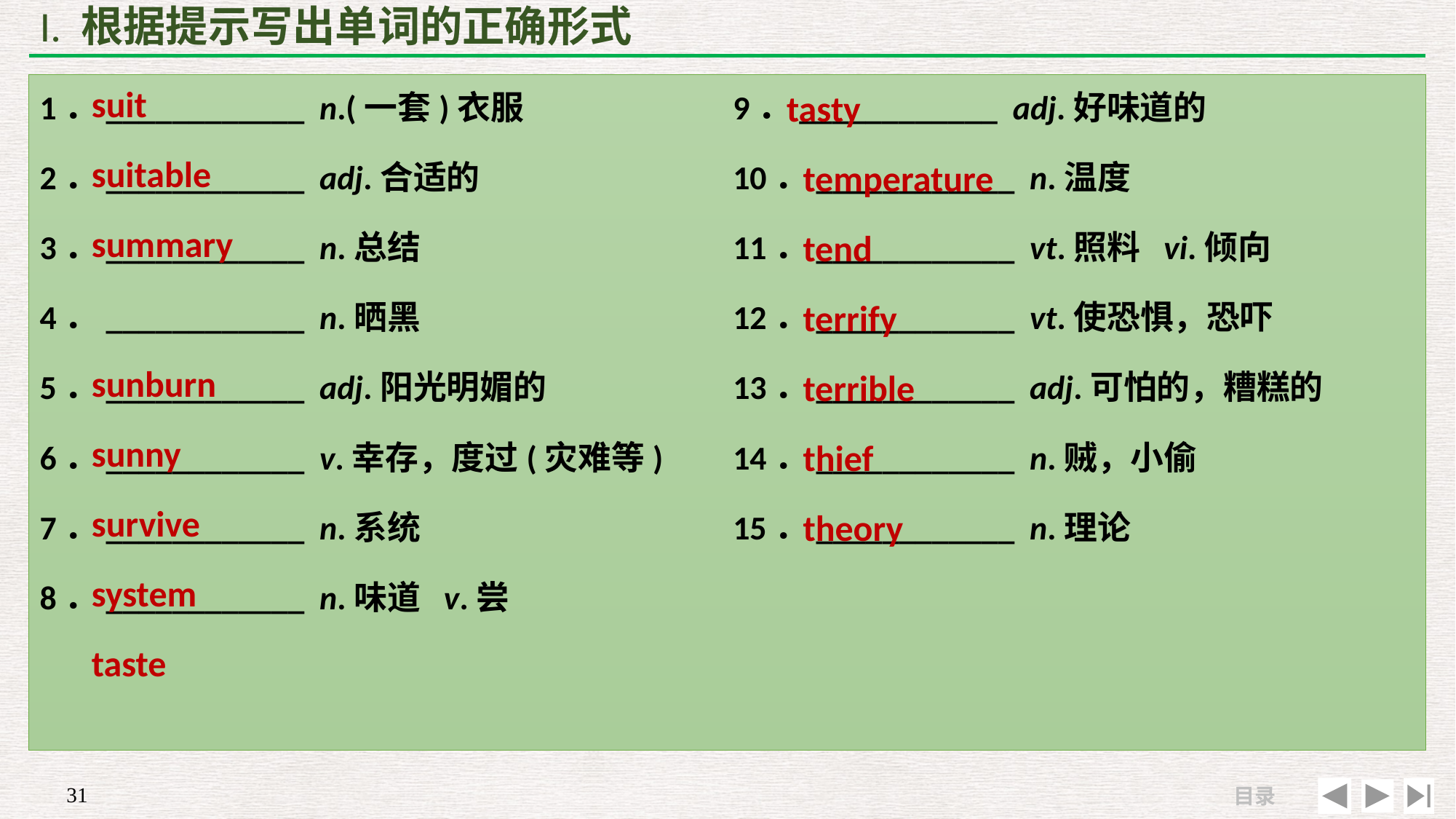

# I. 根据提示写出单词的正确形式
suit
suitable
summary
sunburn
sunny
survive
system
taste
tasty
  temperature
  tend
  terrify
  terrible
  thief
  theory
1．____________  n.(一套)衣服
2．____________  adj.合适的
3．____________  n.总结
4．____________  n.晒黑
5．____________  adj.阳光明媚的
6．____________  v.幸存，度过(灾难等)
7．____________  n.系统
8．____________  n.味道  v.尝
9．____________  adj.好味道的
10．____________  n.温度
11．____________  vt.照料  vi.倾向
12．____________  vt.使恐惧，恐吓
13．____________  adj.可怕的，糟糕的
14．____________  n.贼，小偷
15．____________  n.理论